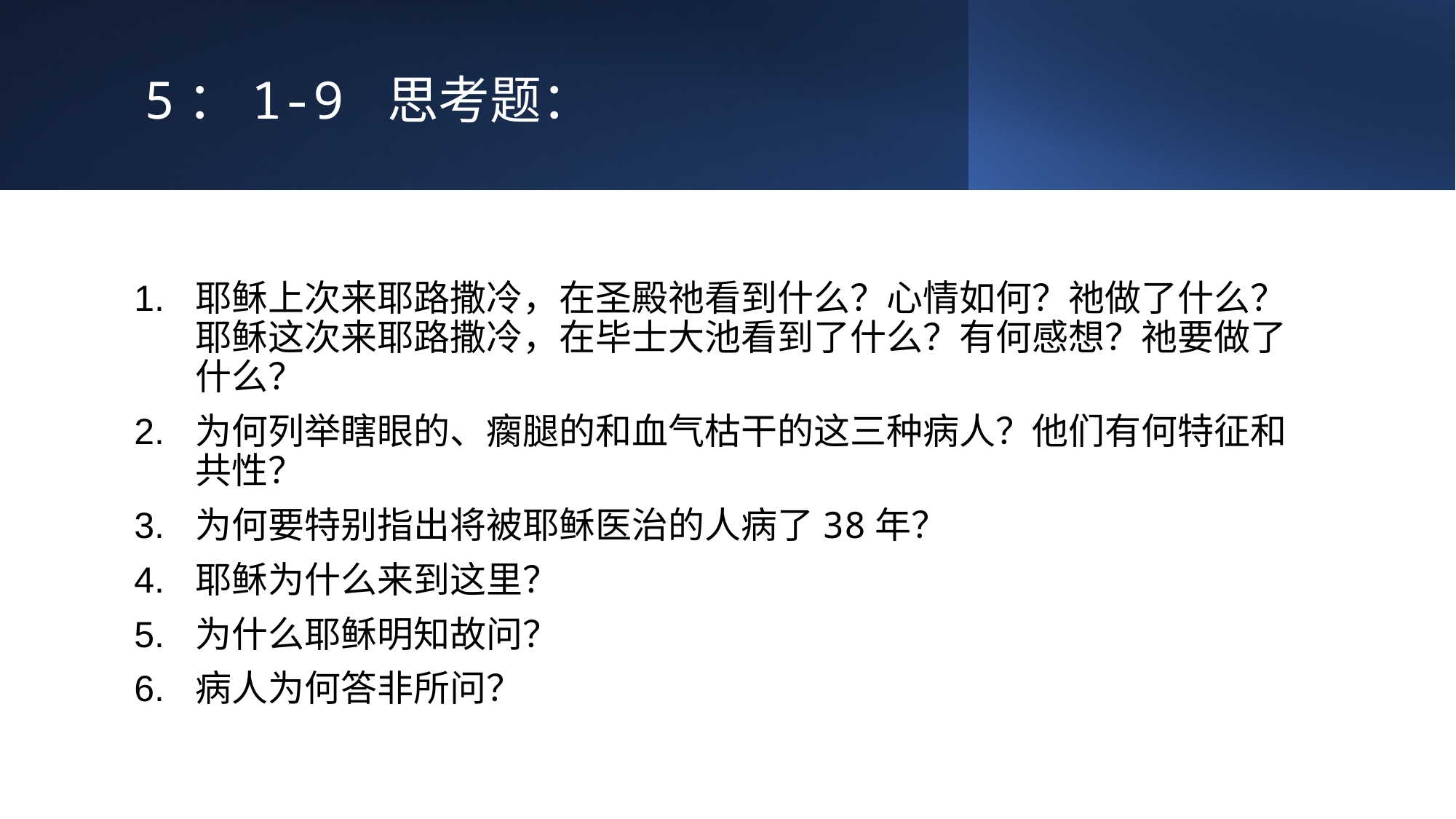

# 5：1-9 思考题：
耶稣上次来耶路撒冷，在圣殿祂看到什么？心情如何？祂做了什么？耶稣这次来耶路撒冷，在毕士大池看到了什么？有何感想？祂要做了什么？
为何列举瞎眼的、瘸腿的和血气枯干的这三种病人？他们有何特征和共性？
为何要特别指出将被耶稣医治的人病了38年？
耶稣为什么来到这里？
为什么耶稣明知故问？
病人为何答非所问？